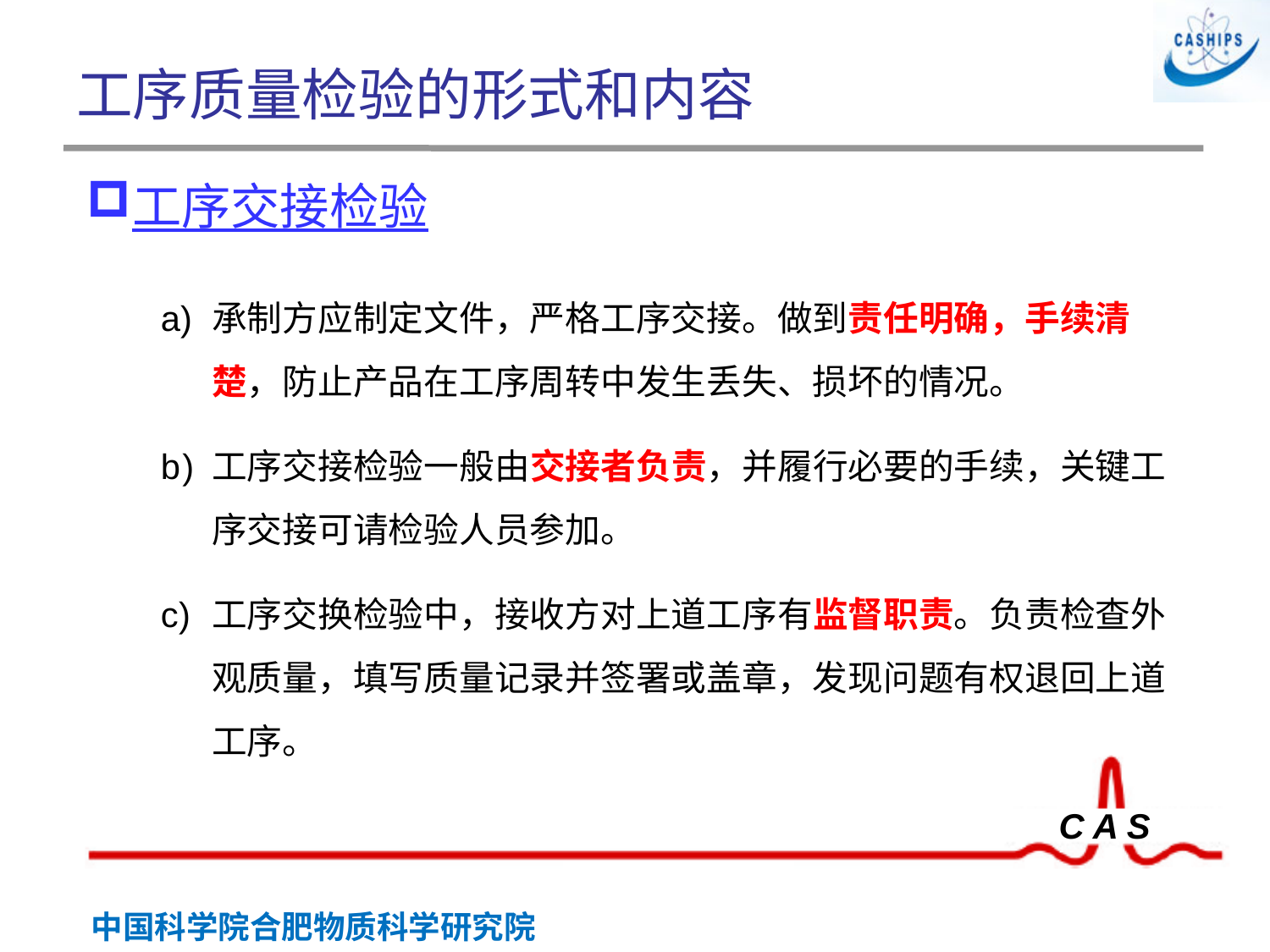

# 工序质量检验的形式和内容
工序交接检验

承制方应制定文件，严格工序交接。做到责任明确，手续清楚，防止产品在工序周转中发生丢失、损坏的情况。
工序交接检验一般由交接者负责，并履行必要的手续，关键工序交接可请检验人员参加。
工序交换检验中，接收方对上道工序有监督职责。负责检查外观质量，填写质量记录并签署或盖章，发现问题有权退回上道工序。
  胶印章
钢印章
封印章